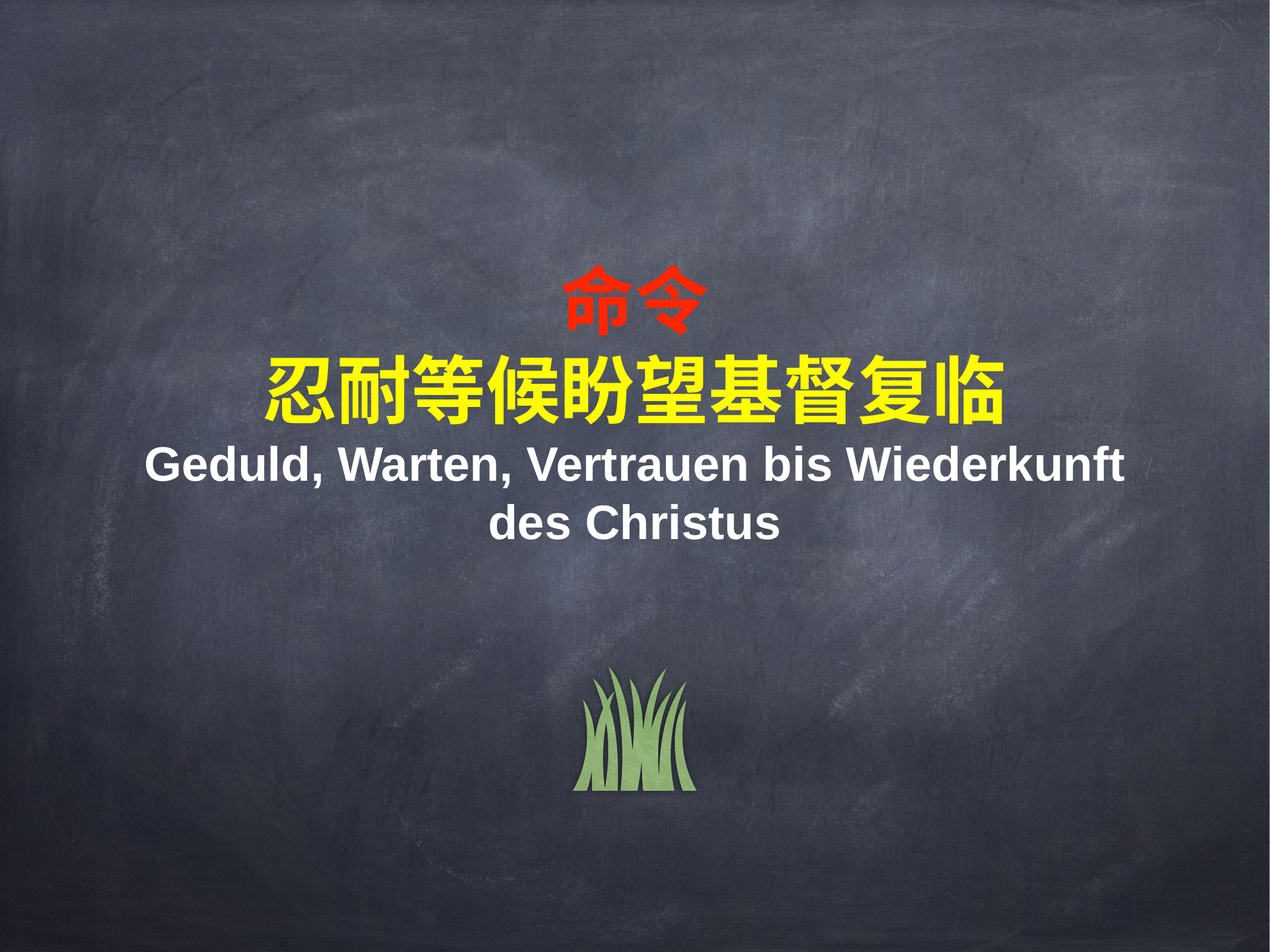

# 命令
忍耐等候盼望基督复临
Geduld, Warten, Vertrauen bis Wiederkunft des Christus